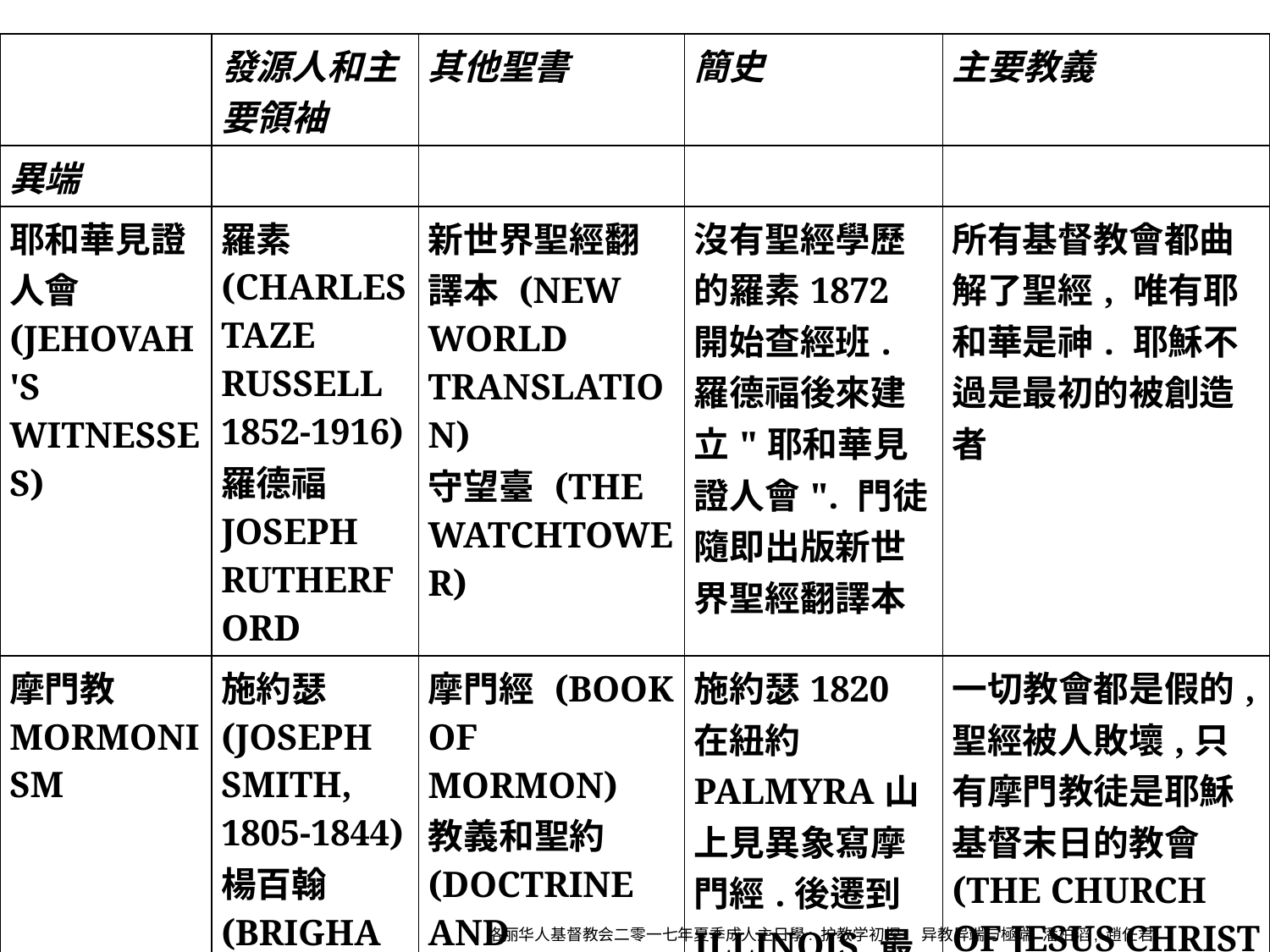

|  | 發源人和主要領袖 | 其他聖書 | 簡史 | 主要教義 |
| --- | --- | --- | --- | --- |
| 異端 |  |  |  |  |
| 耶和華見證人會 (JEHOVAH'S WITNESSES) | 羅素 (CHARLES TAZE RUSSELL 1852-1916) 羅德福 JOSEPH RUTHERFORD | 新世界聖經翻譯本 (NEW WORLD TRANSLATION) 守望臺 (THE WATCHTOWER) | 沒有聖經學歷的羅素1872開始查經班. 羅德福後來建立"耶和華見證人會". 門徒隨即出版新世界聖經翻譯本 | 所有基督教會都曲解了聖經, 唯有耶和華是神. 耶穌不過是最初的被創造者 |
| 摩門教 MORMONISM | 施約瑟 (JOSEPH SMITH, 1805-1844) 楊百翰 (BRIGHAM YOUNG) | 摩門經 (BOOK OF MORMON) 教義和聖約 (DOCTRINE AND COVENANTS) 重價的珍珠 (THE PEARL OF GREAT PRICE) | 施約瑟1820在紐約PALMYRA山上見異象寫摩門經.後遷到ILLINOIS,最後在UTAH定居, 到如今全球信徒一千六百萬. | 一切教會都是假的, 聖經被人敗壞,只有摩門教徒是耶穌基督末日的教會 (THE CHURCH OF JESUS CHRIST OF LATTER-DAY SAINTS). 因行為得救. |
洛丽华人基督教会二零一七年夏季成人主日學: 护教学初探:  异教异端与極端  潘柏滔, 趙任君